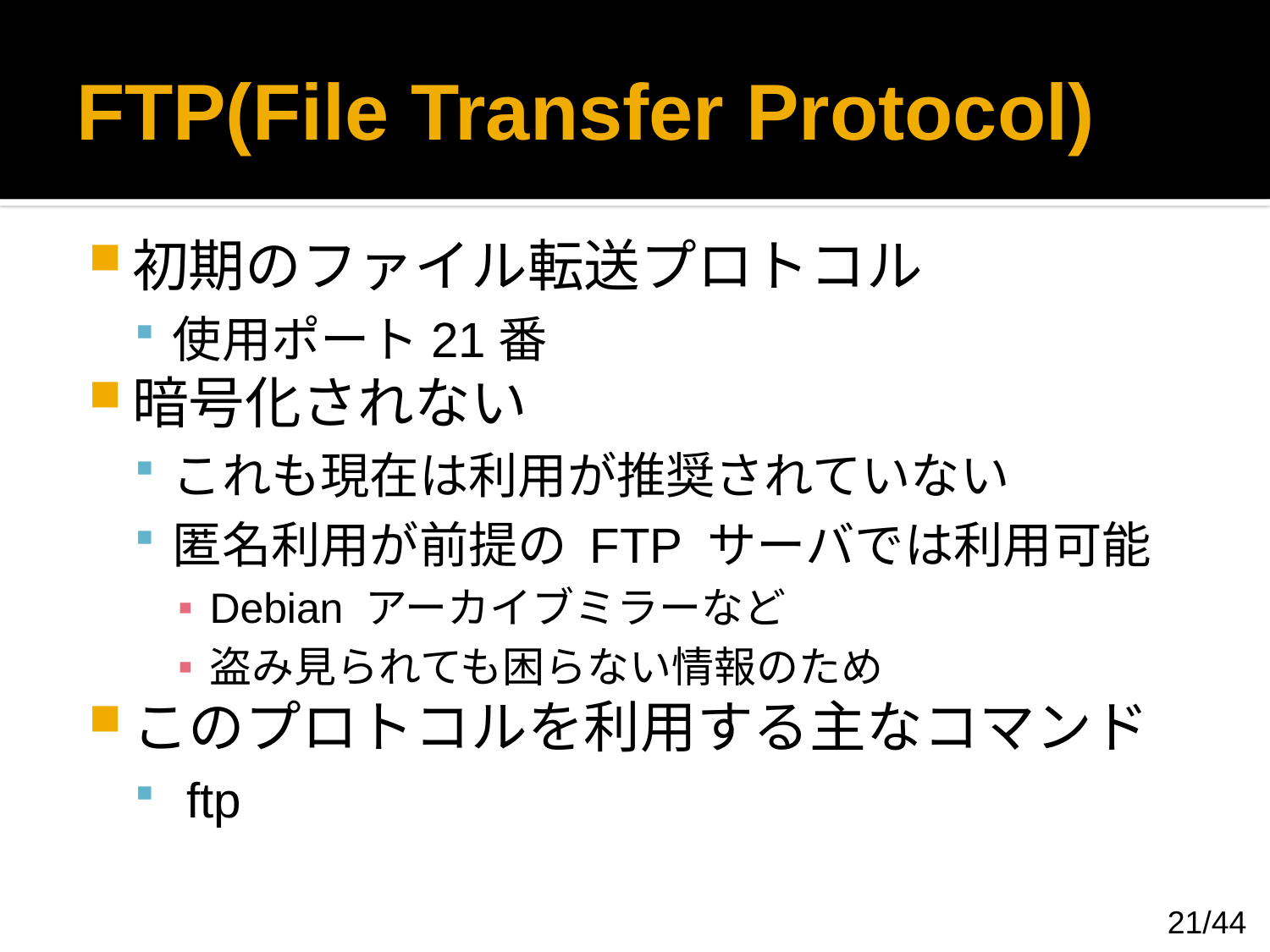

# FTP(File Transfer Protocol)
初期のファイル転送プロトコル
使用ポート21番
暗号化されない
これも現在は利用が推奨されていない
匿名利用が前提の FTP サーバでは利用可能
Debian アーカイブミラーなど
盗み見られても困らない情報のため
このプロトコルを利用する主なコマンド
 ftp